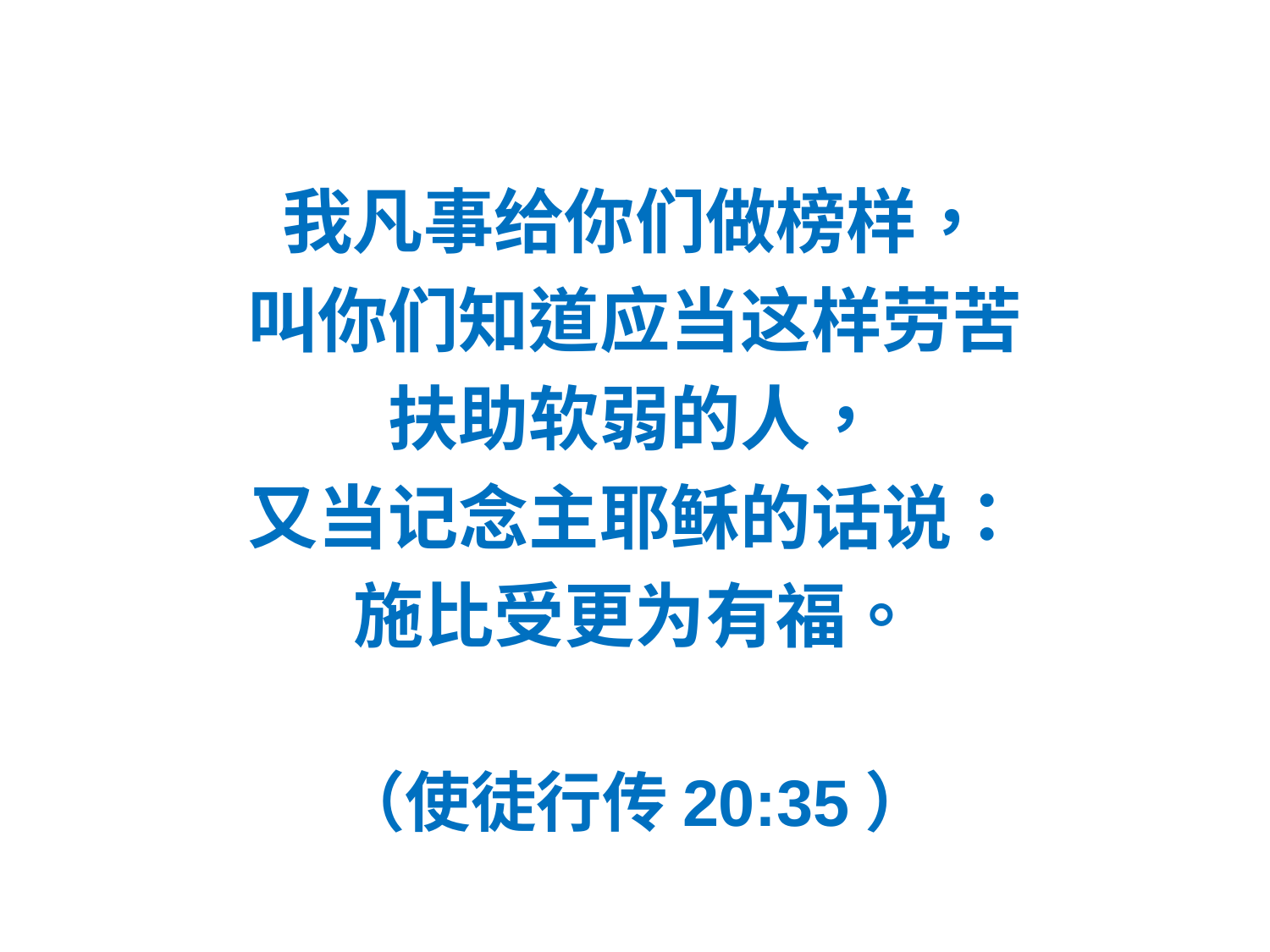

#
我凡事给你们做榜样，
叫你们知道应当这样劳苦
扶助软弱的人，
又当记念主耶稣的话说：
施比受更为有福。

（使徒行传20:35）